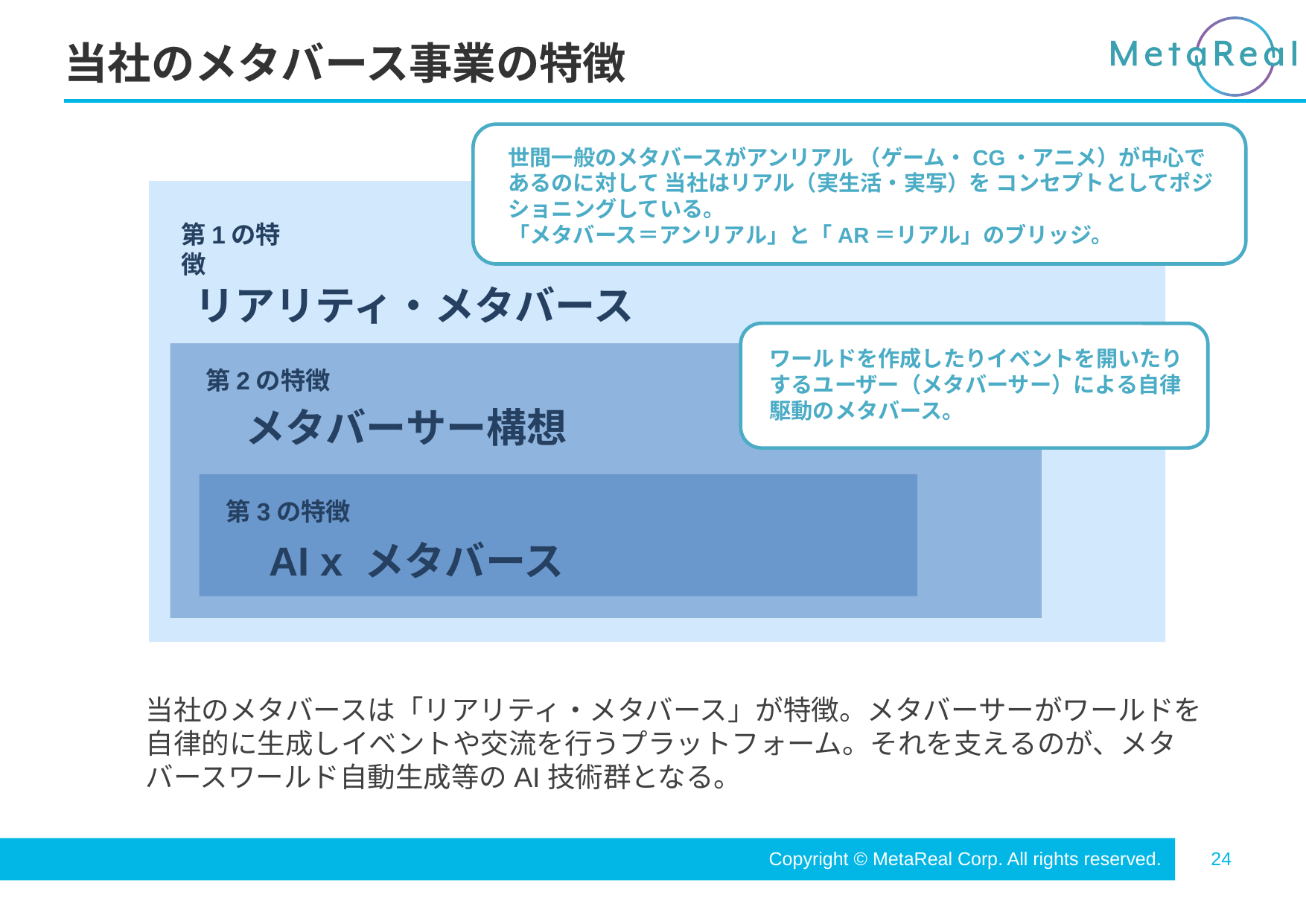

# 当社のメタバース事業の特徴

世間一般のメタバースがアンリアル （ゲーム・CG・アニメ）が中心であるのに対して 当社はリアル（実生活・実写）を コンセプトとしてポジショニングしている。
「メタバース＝アンリアル」と「AR＝リアル」のブリッジ。

第1の特徴
リアリティ・メタバース

ワールドを作成したりイベントを開いたりするユーザー（メタバーサー）による自律駆動のメタバース。

第2の特徴
メタバーサー構想

第3の特徴
AI x メタバース
当社のメタバースは「リアリティ・メタバース」が特徴。メタバーサーがワールドを自律的に生成しイベントや交流を行うプラットフォーム。それを支えるのが、メタバースワールド自動生成等のAI技術群となる。
Copyright © MetaReal Corp. All rights reserved.
24